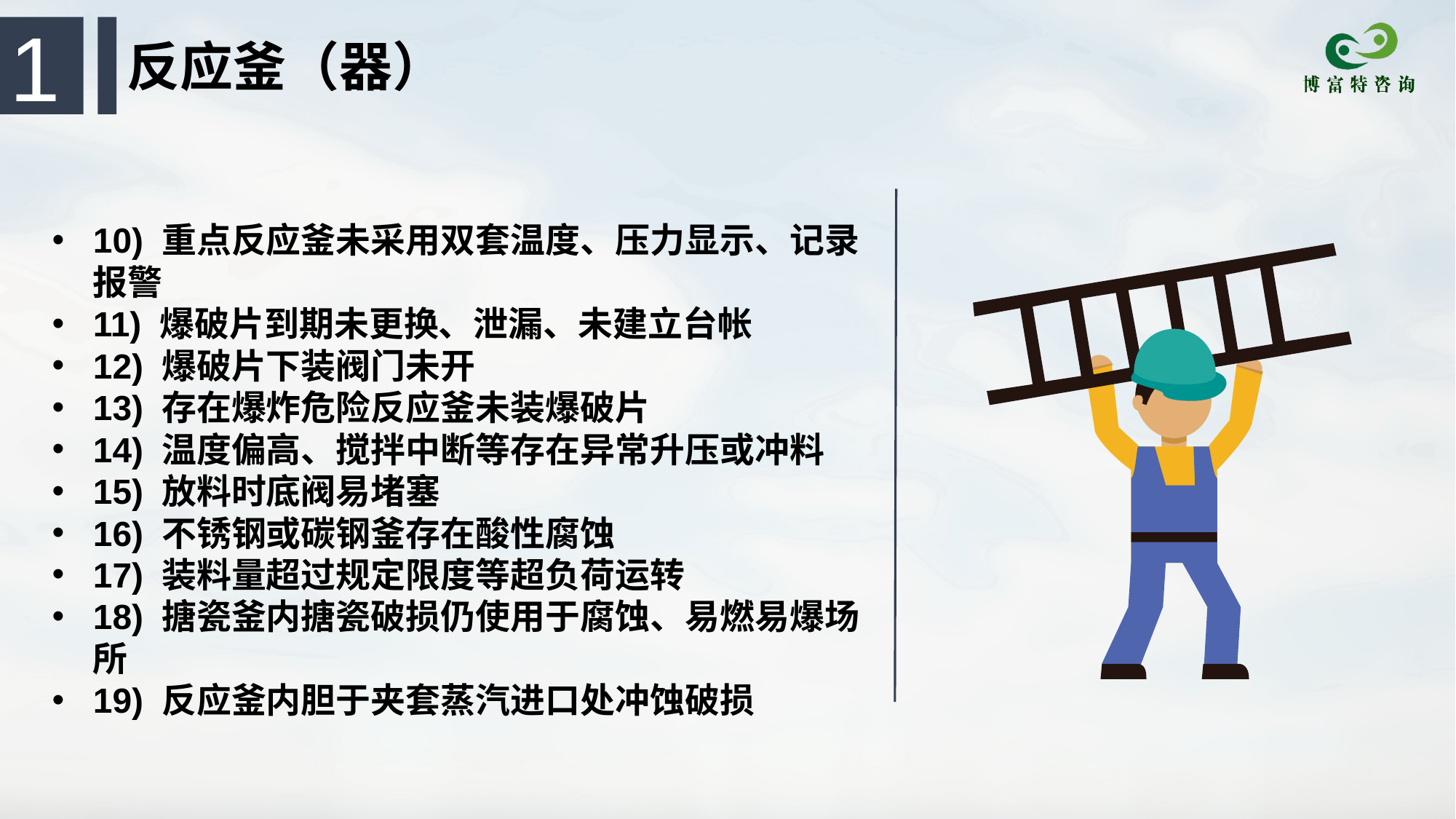

1

反应釜（器）
10) 重点反应釜未采用双套温度、压力显示、记录报警
11) 爆破片到期未更换、泄漏、未建立台帐
12) 爆破片下装阀门未开
13) 存在爆炸危险反应釜未装爆破片
14) 温度偏高、搅拌中断等存在异常升压或冲料
15) 放料时底阀易堵塞
16) 不锈钢或碳钢釜存在酸性腐蚀
17) 装料量超过规定限度等超负荷运转
18) 搪瓷釜内搪瓷破损仍使用于腐蚀、易燃易爆场所
19) 反应釜内胆于夹套蒸汽进口处冲蚀破损